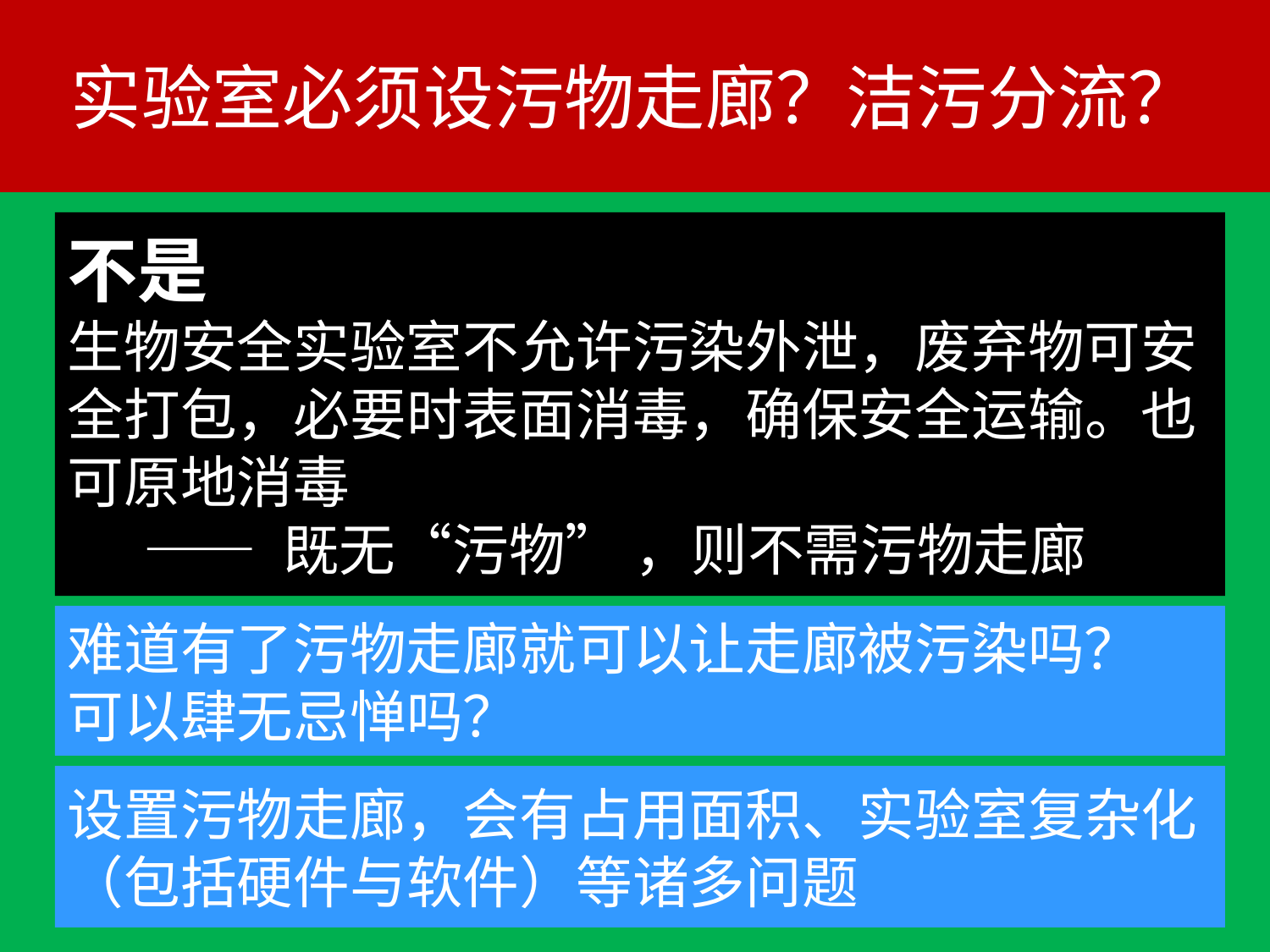

# 实验室必须设污物走廊？洁污分流？
不是
生物安全实验室不允许污染外泄，废弃物可安全打包，必要时表面消毒，确保安全运输。也可原地消毒
      —— 既无“污物” ，则不需污物走廊
难道有了污物走廊就可以让走廊被污染吗？
可以肆无忌惮吗？
设置污物走廊，会有占用面积、实验室复杂化（包括硬件与软件）等诸多问题